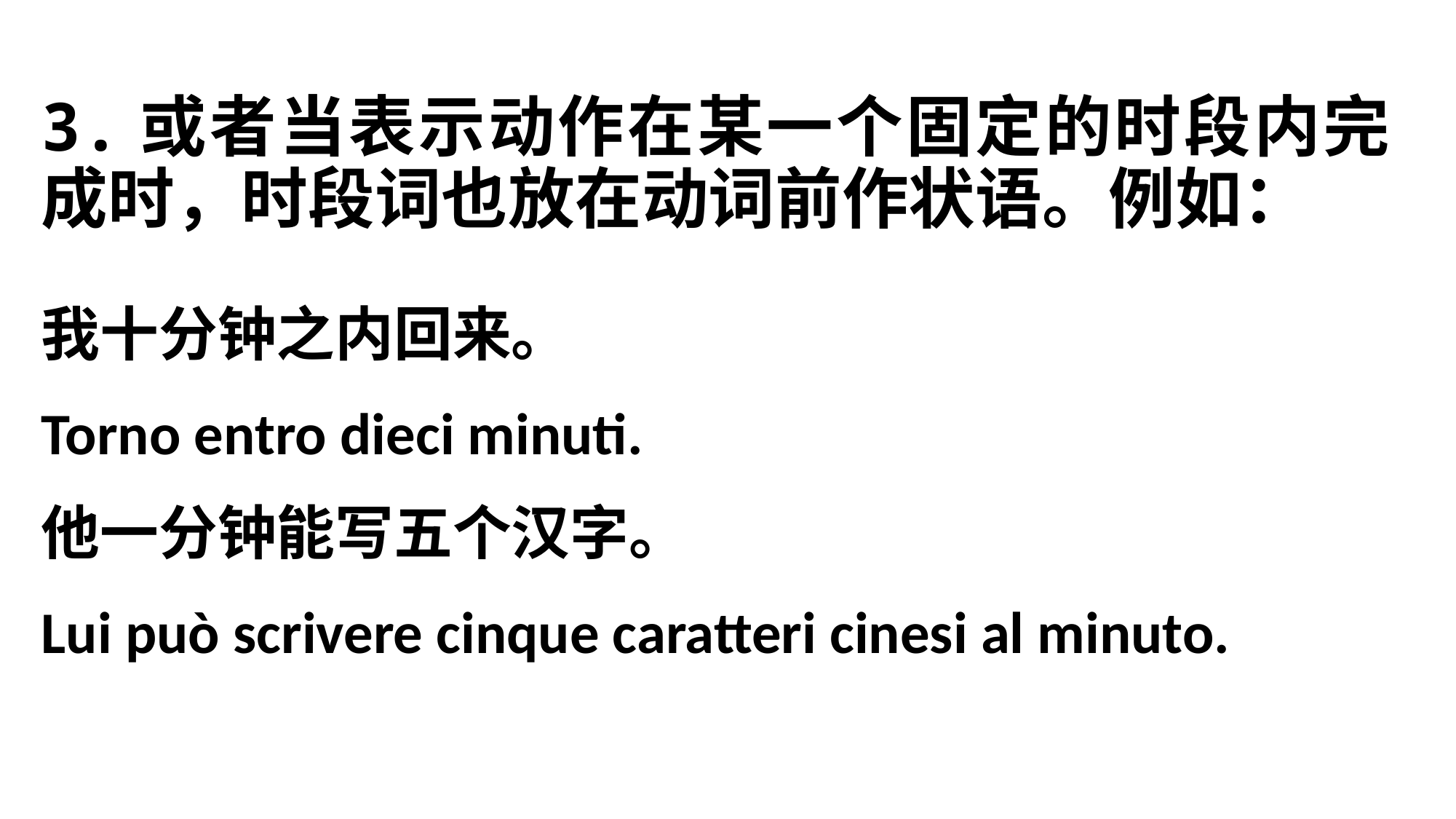

# 3.或者当表示动作在某一个固定的时段内完成时，时段词也放在动词前作状语。例如：
我十分钟之内回来。
Torno entro dieci minuti.
他一分钟能写五个汉字。
Lui può scrivere cinque caratteri cinesi al minuto.